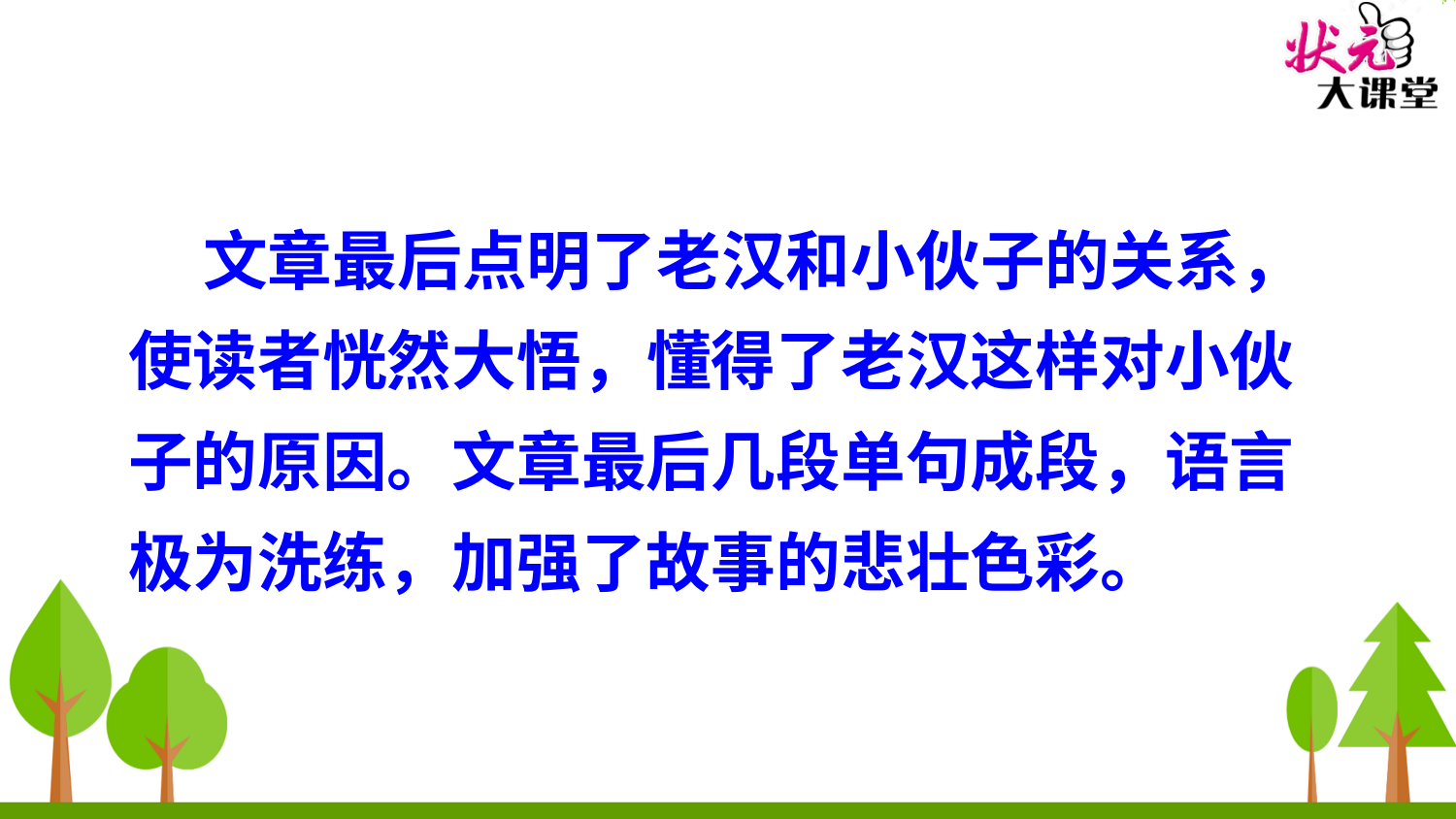

文章最后点明了老汉和小伙子的关系，使读者恍然大悟，懂得了老汉这样对小伙子的原因。文章最后几段单句成段，语言极为洗练，加强了故事的悲壮色彩。